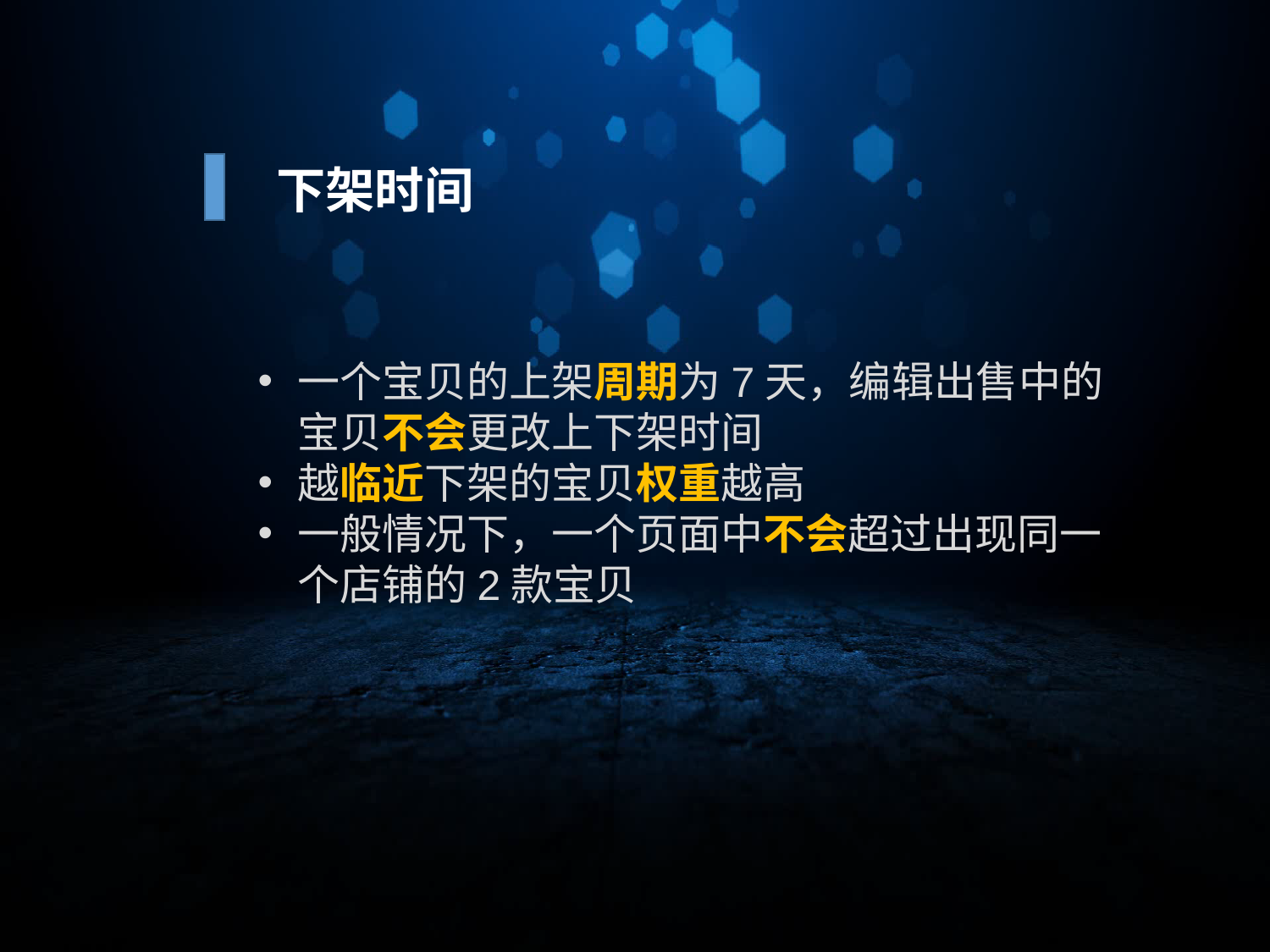

下架时间

一个宝贝的上架周期为7天，编辑出售中的宝贝不会更改上下架时间
越临近下架的宝贝权重越高
一般情况下，一个页面中不会超过出现同一个店铺的2款宝贝